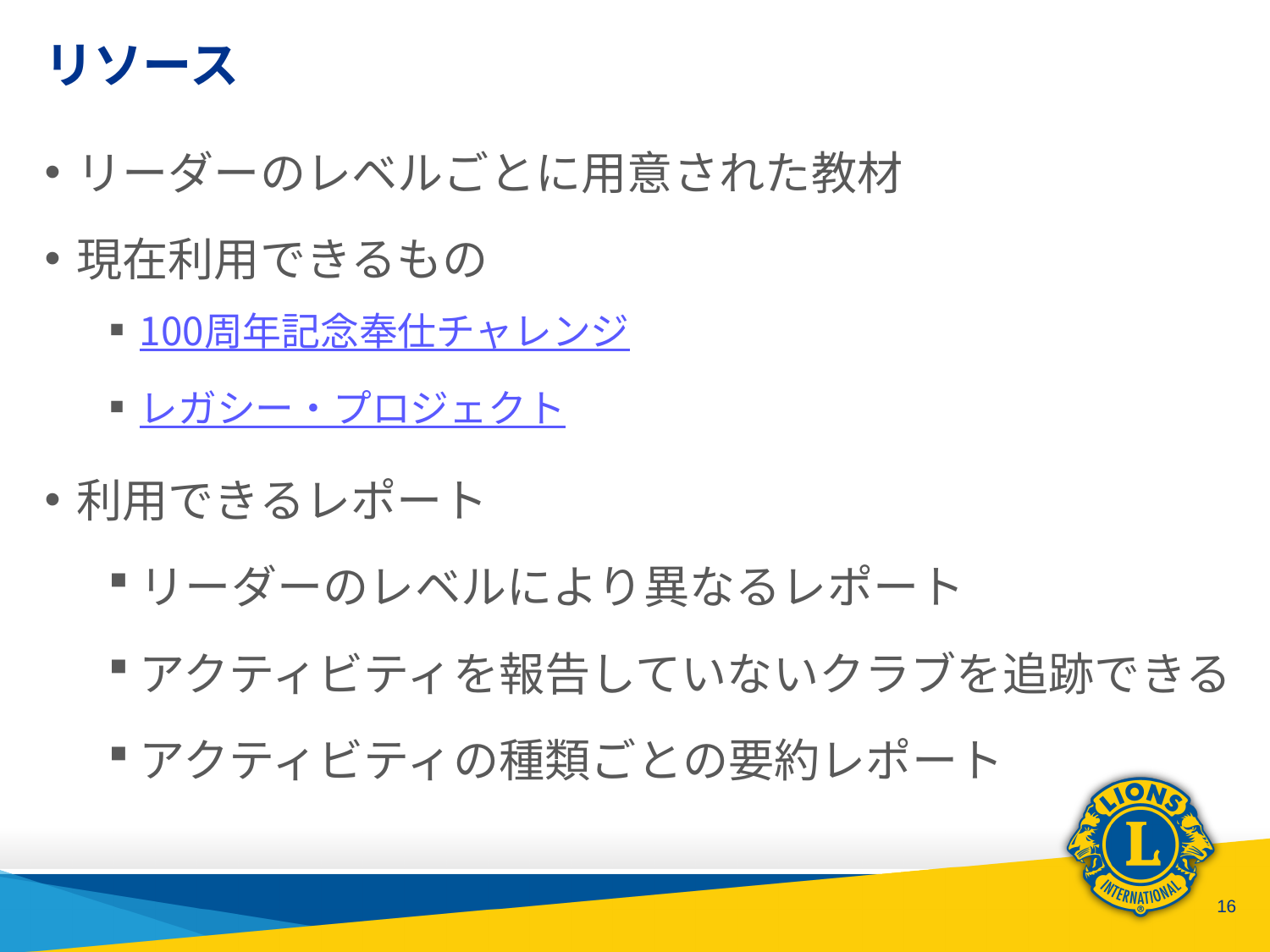

# リソース
リーダーのレベルごとに用意された教材
現在利用できるもの
100周年記念奉仕チャレンジ
レガシー・プロジェクト
利用できるレポート
リーダーのレベルにより異なるレポート
アクティビティを報告していないクラブを追跡できる
アクティビティの種類ごとの要約レポート